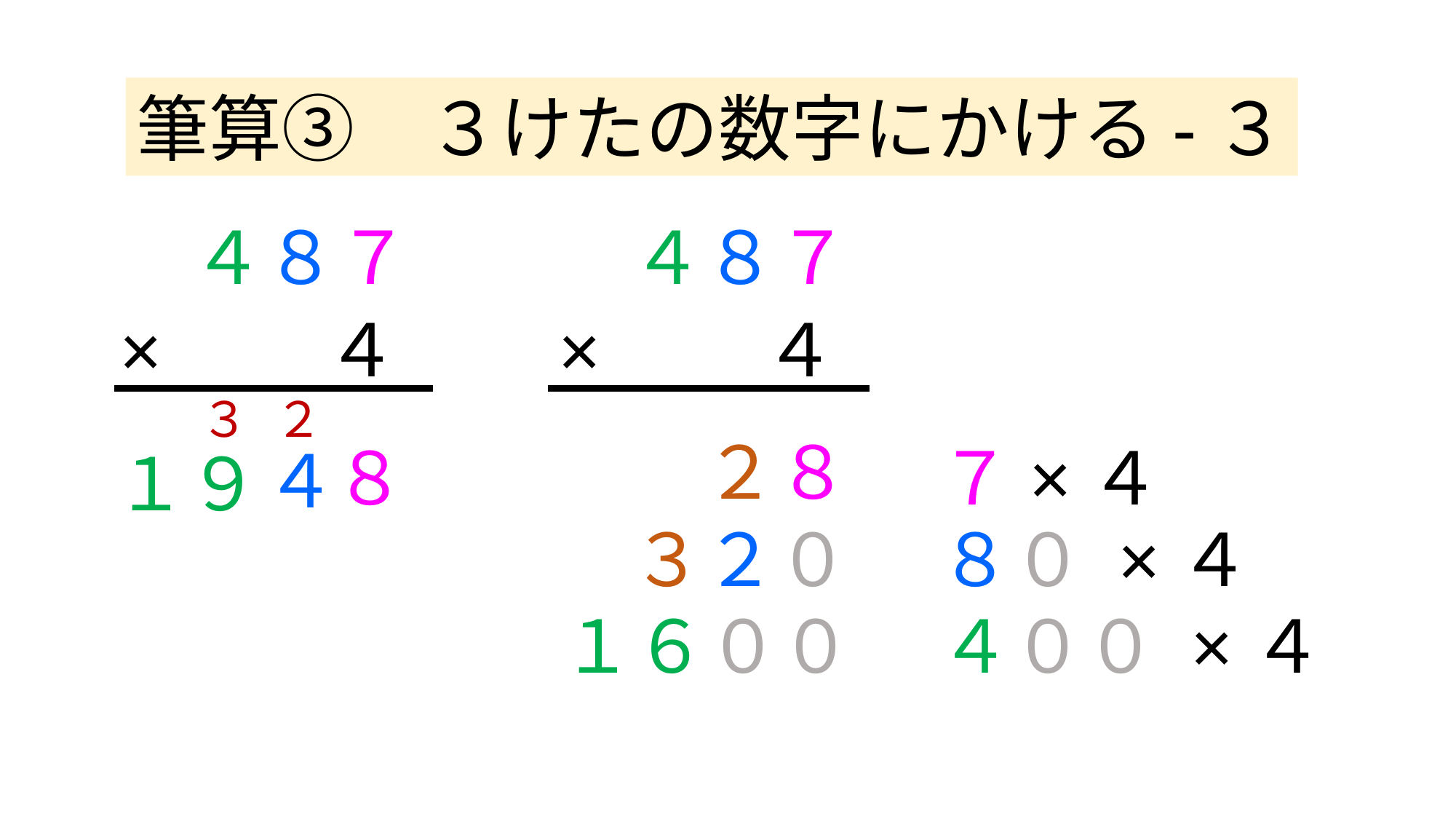

筆算③　３けたの数字にかける-３
４８７
４８７
×　　４
×　　４
３
２
２８
８
７×４
４
１９
３２０
８０ ×４
１６００
４００ ×４